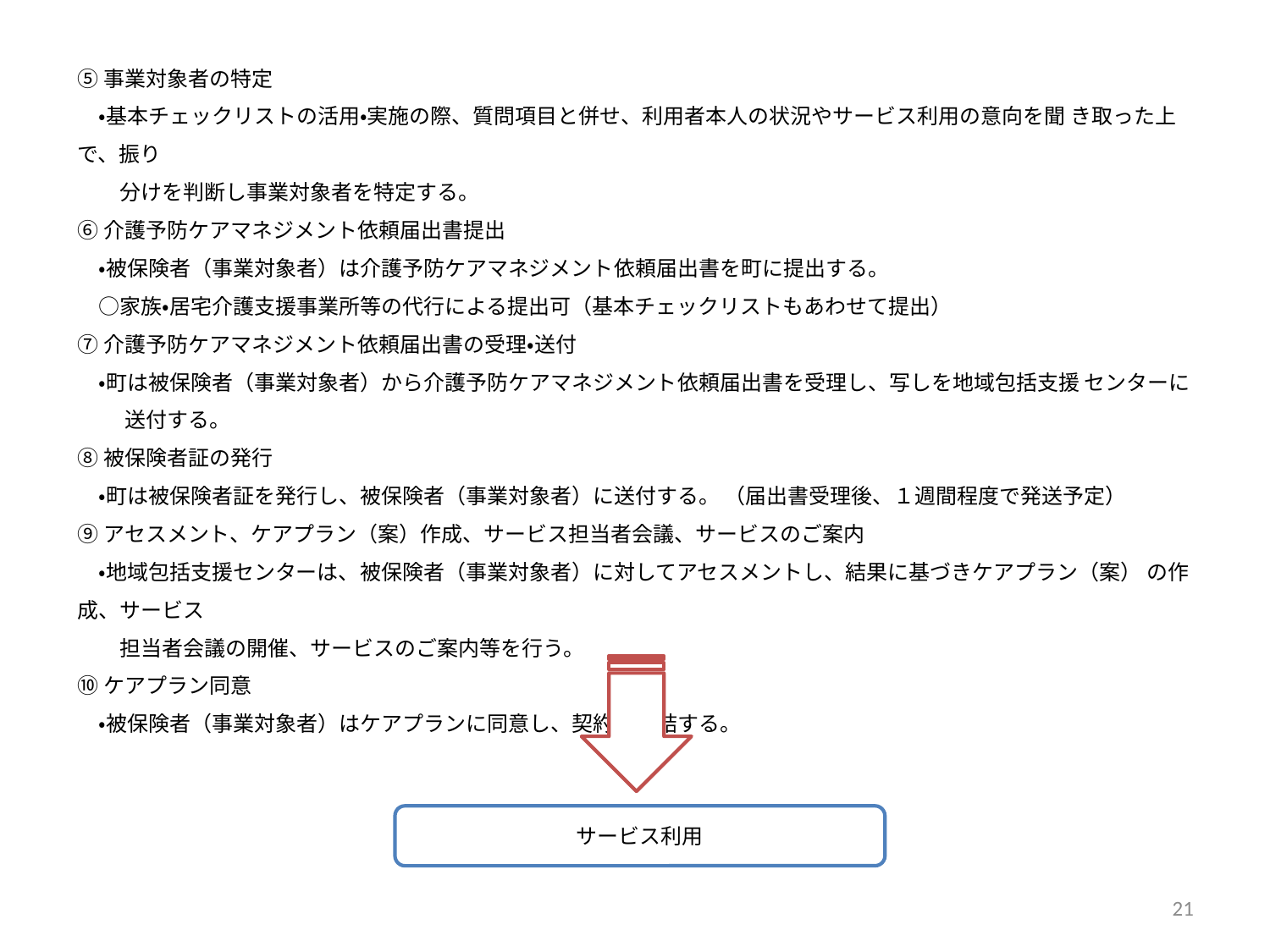

⑤事業対象者の特定
　・基本チェックリストの活用・実施の際、質問項目と併せ、利用者本人の状況やサービス利用の意向を聞 き取った上で、振り
　　分けを判断し事業対象者を特定する。
⑥介護予防ケアマネジメント依頼届出書提出
　・被保険者（事業対象者）は介護予防ケアマネジメント依頼届出書を町に提出する。
　○家族・居宅介護支援事業所等の代行による提出可（基本チェックリストもあわせて提出）
⑦介護予防ケアマネジメント依頼届出書の受理・送付
　・町は被保険者（事業対象者）から介護予防ケアマネジメント依頼届出書を受理し、写しを地域包括支援 センターに送付する。
⑧被保険者証の発行
　・町は被保険者証を発行し、被保険者（事業対象者）に送付する。 （届出書受理後、１週間程度で発送予定）
⑨アセスメント、ケアプラン（案）作成、サービス担当者会議、サービスのご案内
　・地域包括支援センターは、被保険者（事業対象者）に対してアセスメントし、結果に基づきケアプラン（案） の作成、サービス
　　担当者会議の開催、サービスのご案内等を行う。
⑩ケアプラン同意
　・被保険者（事業対象者）はケアプランに同意し、契約を締結する。

サービス利用
21